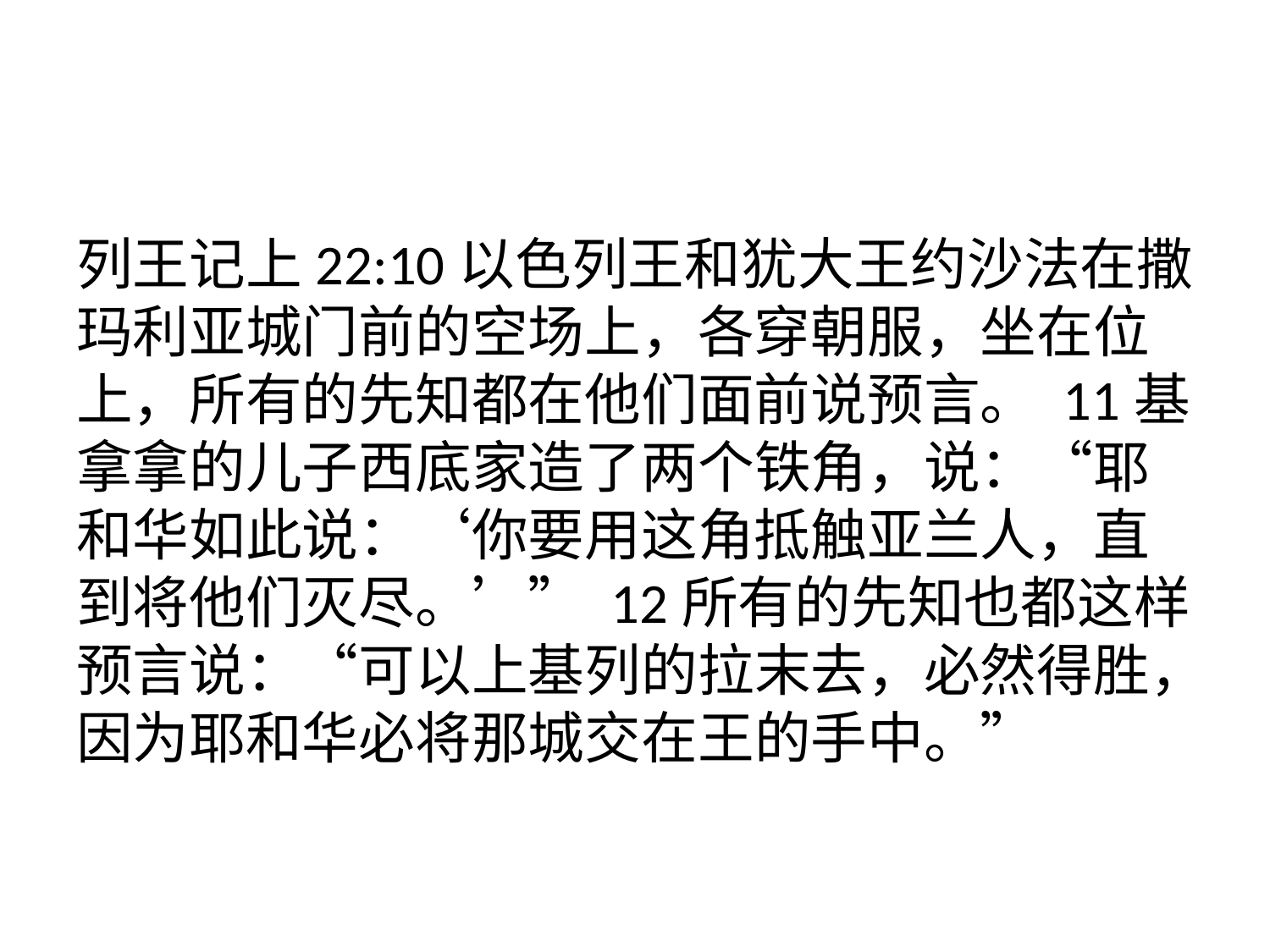

#
列王记上22:10以色列王和犹大王约沙法在撒玛利亚城门前的空场上，各穿朝服，坐在位上，所有的先知都在他们面前说预言。 11基拿拿的儿子西底家造了两个铁角，说：“耶和华如此说：‘你要用这角抵触亚兰人，直到将他们灭尽。’” 12所有的先知也都这样预言说：“可以上基列的拉末去，必然得胜，因为耶和华必将那城交在王的手中。”